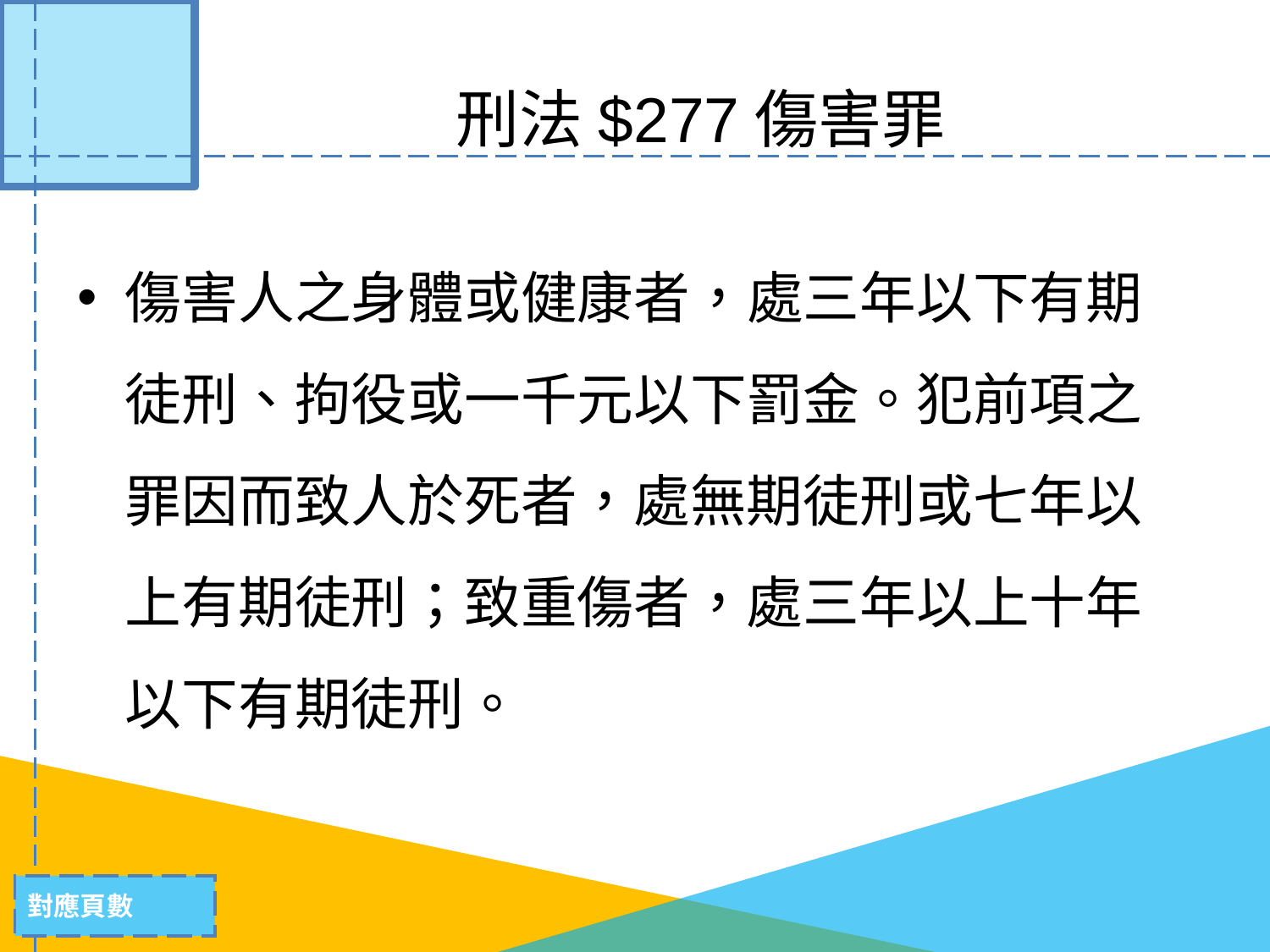

# 刑法$277傷害罪
傷害人之身體或健康者，處三年以下有期徒刑、拘役或一千元以下罰金。犯前項之罪因而致人於死者，處無期徒刑或七年以上有期徒刑；致重傷者，處三年以上十年以下有期徒刑。